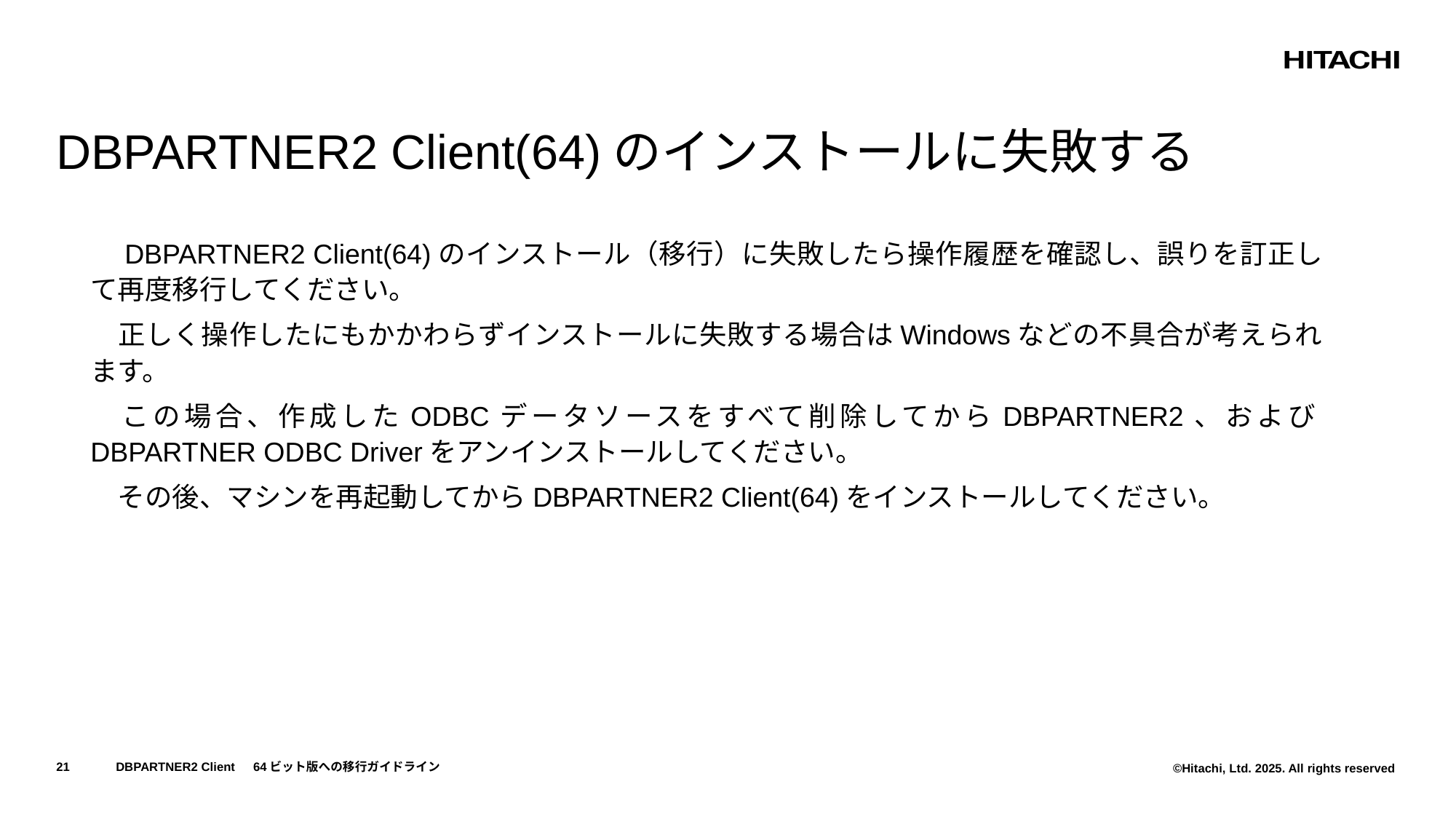

# DBPARTNER2 Client(64)のインストールに失敗する
　DBPARTNER2 Client(64)のインストール（移行）に失敗したら操作履歴を確認し、誤りを訂正して再度移行してください。
　正しく操作したにもかかわらずインストールに失敗する場合はWindowsなどの不具合が考えられます。
　この場合、作成したODBCデータソースをすべて削除してからDBPARTNER2、およびDBPARTNER ODBC Driverをアンインストールしてください。
　その後、マシンを再起動してからDBPARTNER2 Client(64)をインストールしてください。

21
DBPARTNER2 Client　64ビット版への移行ガイドライン